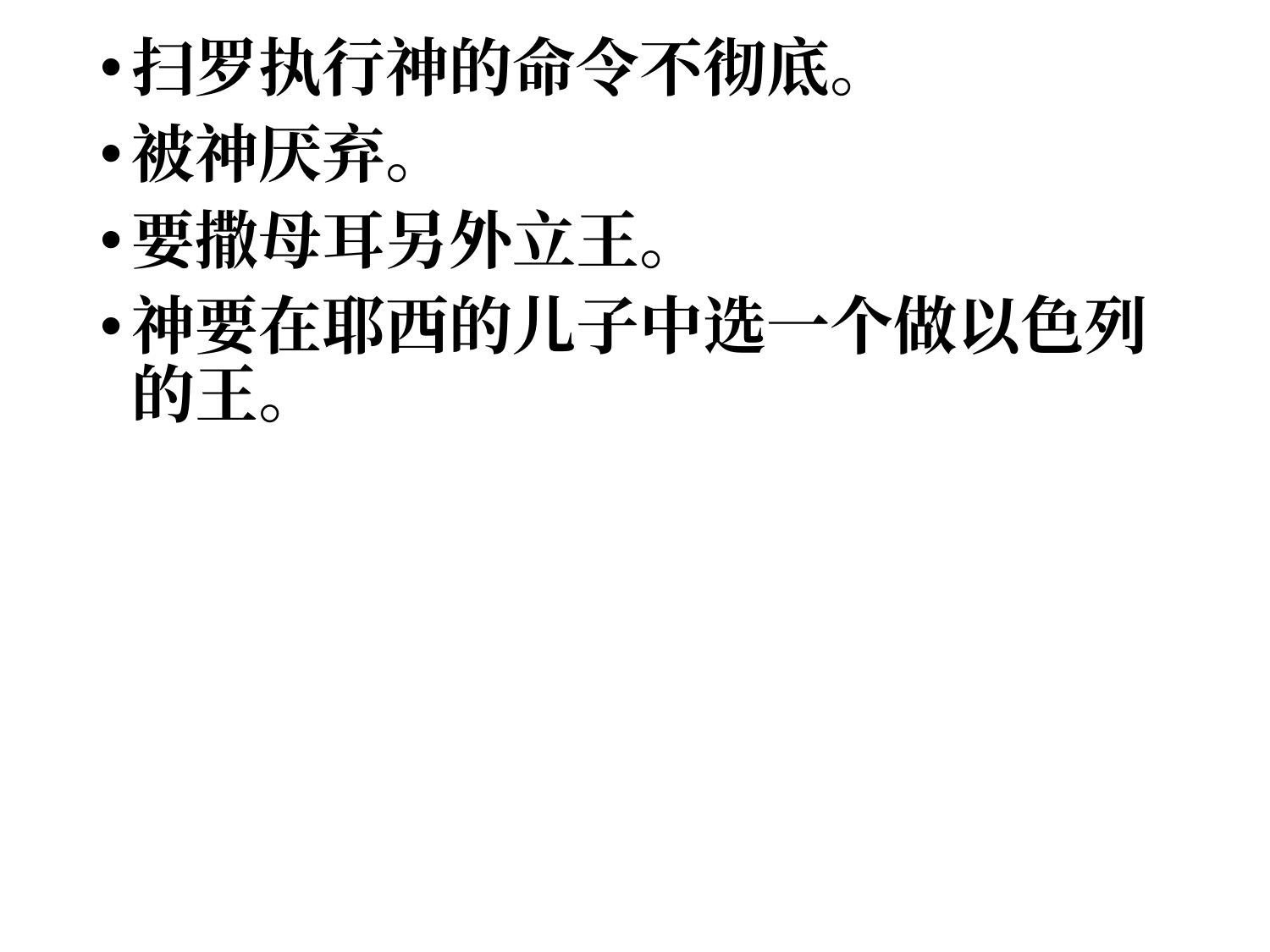

扫罗执行神的命令不彻底。
被神厌弃。
要撒母耳另外立王。
神要在耶西的儿子中选一个做以色列的王。